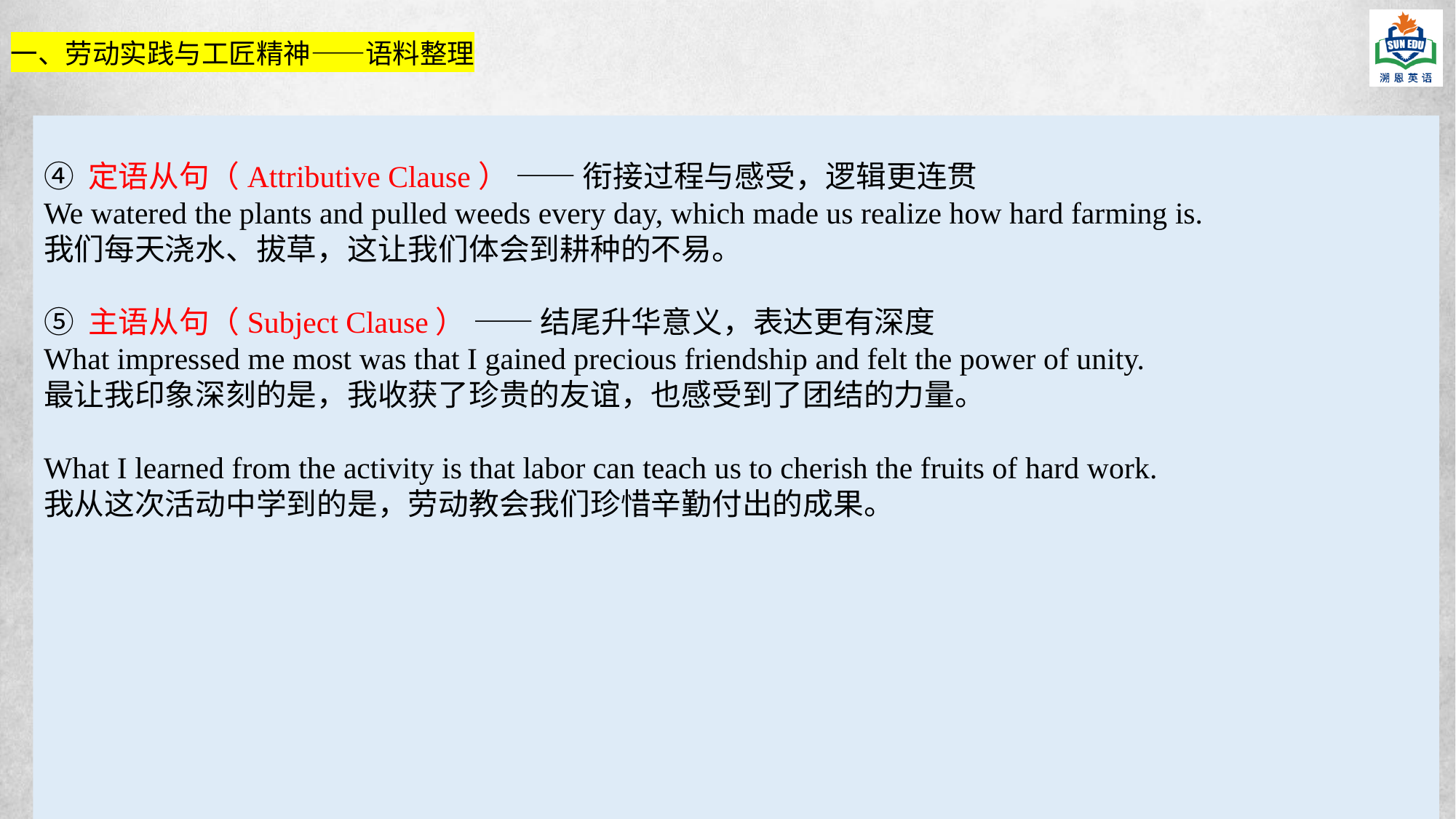

一、劳动实践与工匠精神——语料整理

④ 定语从句（Attributive Clause） —— 衔接过程与感受，逻辑更连贯
We watered the plants and pulled weeds every day, which made us realize how hard farming is.
我们每天浇水、拔草，这让我们体会到耕种的不易。

⑤ 主语从句（Subject Clause） —— 结尾升华意义，表达更有深度
What impressed me most was that I gained precious friendship and felt the power of unity.
最让我印象深刻的是，我收获了珍贵的友谊，也感受到了团结的力量。

What I learned from the activity is that labor can teach us to cherish the fruits of hard work.
我从这次活动中学到的是，劳动教会我们珍惜辛勤付出的成果。